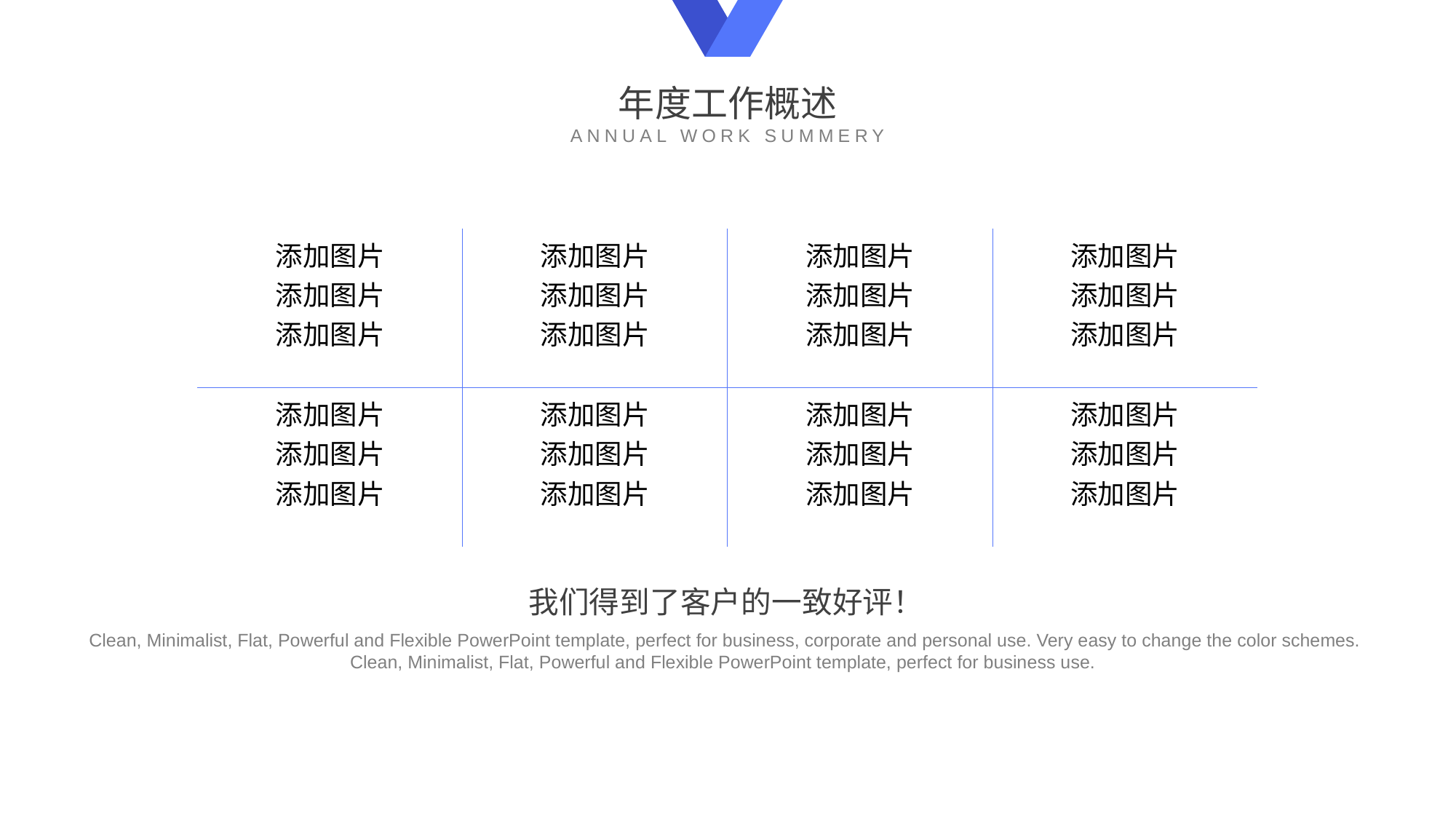

年度工作概述
ANNUAL WORK SUMMERY
e7d195523061f1c0cef09ac28eaae964ec9988a5cce77c8b8C1E4685C6E6B40CD7615480512384A61EE159C6FE0045D14B61E85D0A95589D558B81FFC809322ACC20DC2254D928200A3EA0841B8B1814961BE795024DFDEF45878460D5EEC04B3DB4C246007153409DEDE37CA726A66AF19B77CE744E11CADCFB09B3408DEC1F688348922E38CCEE
| 添加图片 添加图片 添加图片 | 添加图片 添加图片 添加图片 | 添加图片 添加图片 添加图片 | 添加图片 添加图片 添加图片 |
| --- | --- | --- | --- |
| 添加图片 添加图片 添加图片 | 添加图片 添加图片 添加图片 | 添加图片 添加图片 添加图片 | 添加图片 添加图片 添加图片 |
我们得到了客户的一致好评！
Clean, Minimalist, Flat, Powerful and Flexible PowerPoint template, perfect for business, corporate and personal use. Very easy to change the color schemes. Clean, Minimalist, Flat, Powerful and Flexible PowerPoint template, perfect for business use.